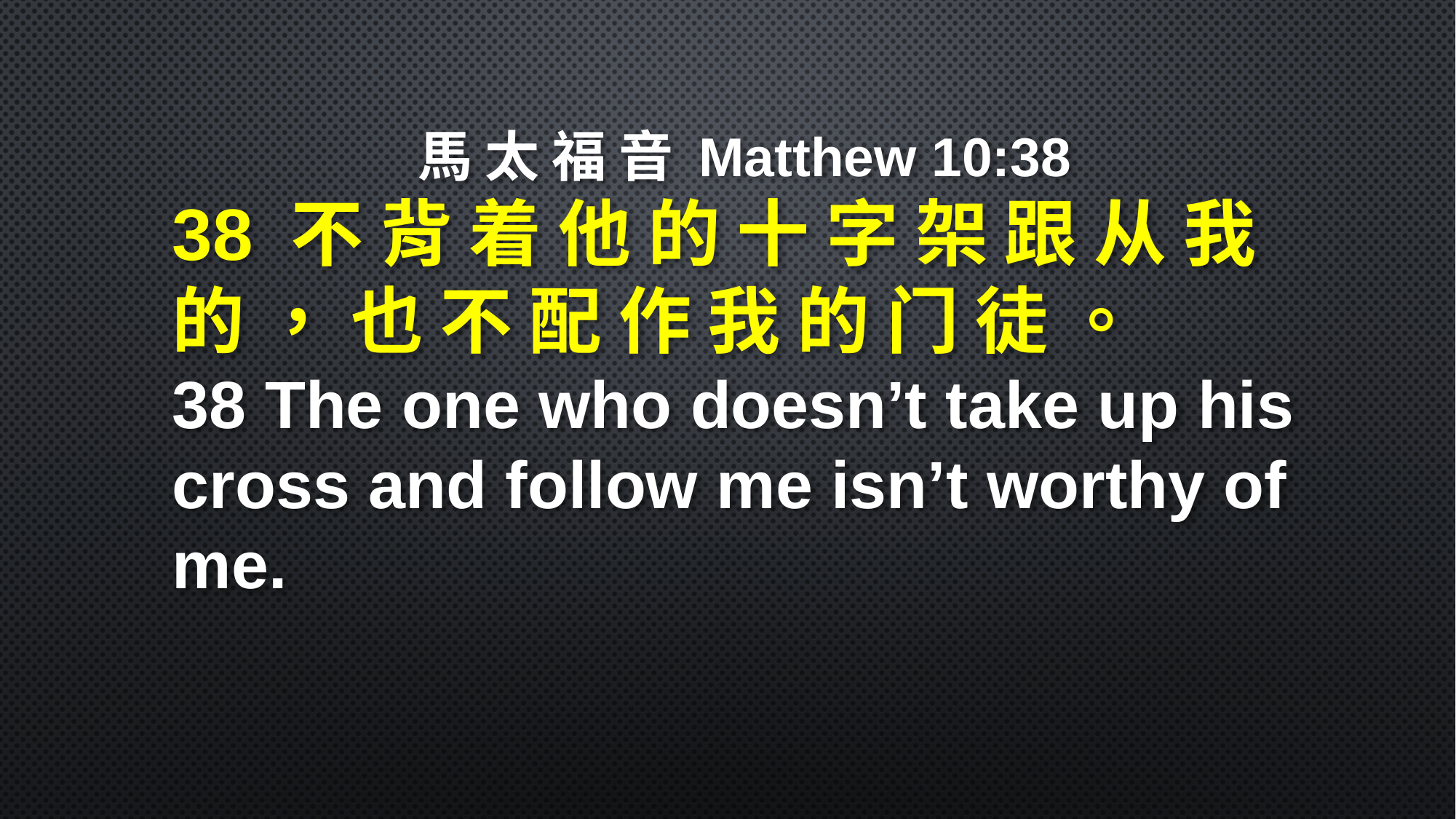

馬 太 福 音 Matthew 10:38
38 不 背 着 他 的 十 字 架 跟 从 我 的 ， 也 不 配 作 我 的 门 徒 。
38 The one who doesn’t take up his cross and follow me isn’t worthy of me.